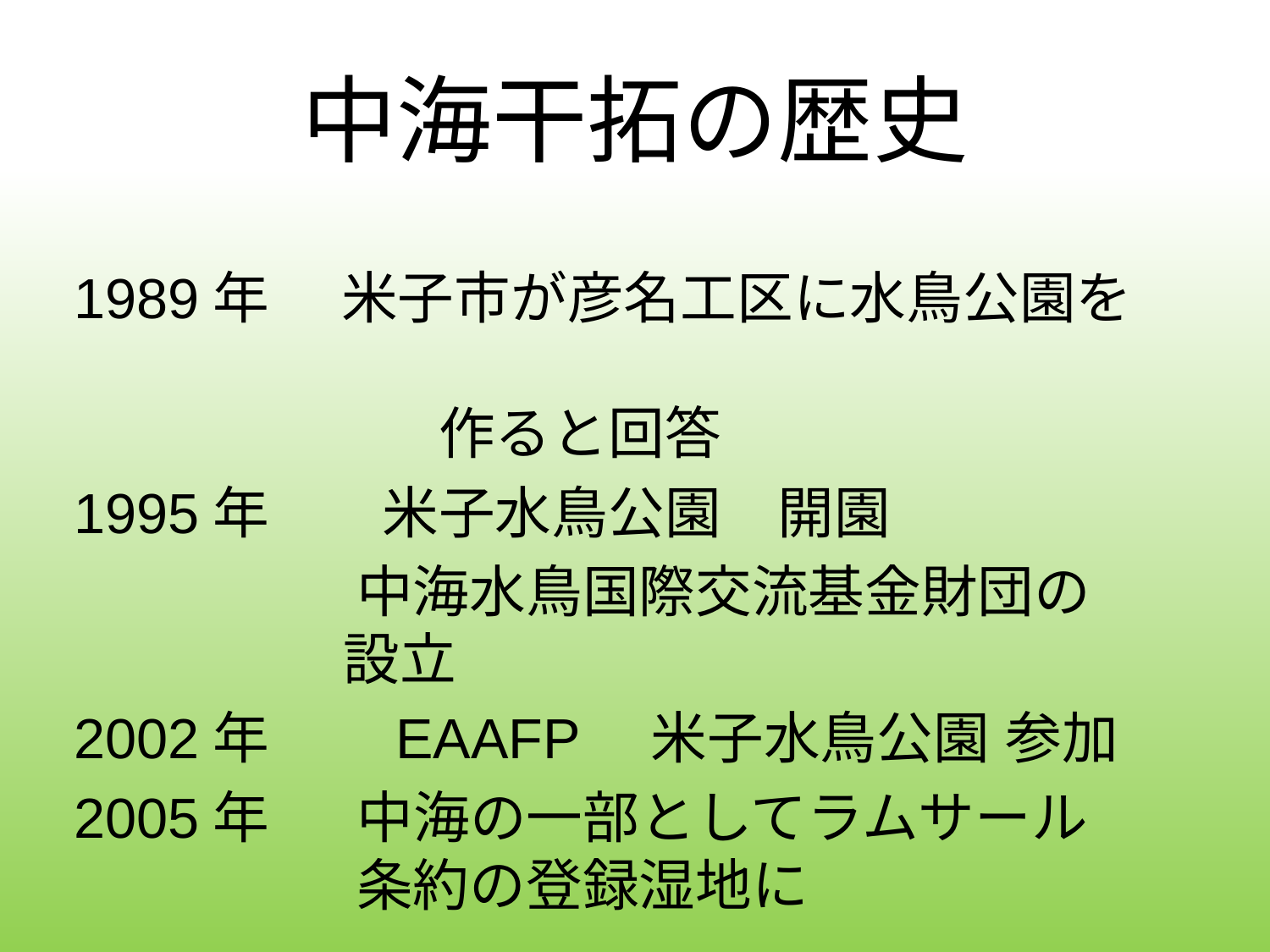

中海干拓の歴史
1989年 　米子市が彦名工区に水鳥公園を
       　　　　 作ると回答
1995年　　米子水鳥公園　開園
　　　　　中海水鳥国際交流基金財団の
          　　設立
2002年　　EAAFP　米子水鳥公園 参加
2005年　  中海の一部としてラムサール　　
　　　　　条約の登録湿地に